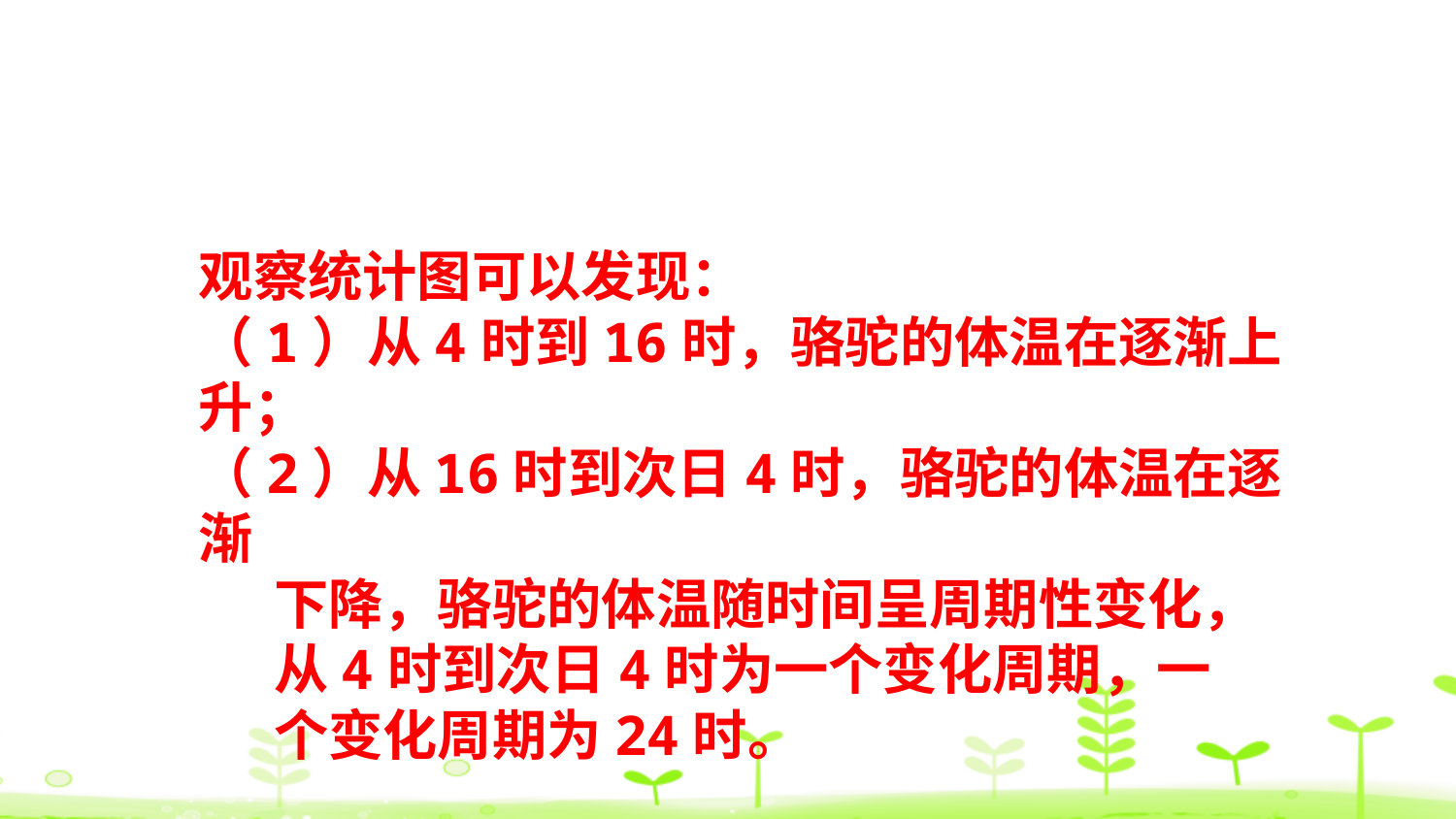

观察统计图可以发现：
（1）从4时到16时，骆驼的体温在逐渐上升；
（2）从16时到次日4时，骆驼的体温在逐渐
     下降，骆驼的体温随时间呈周期性变化，
     从4时到次日4时为一个变化周期，一
     个变化周期为24时。